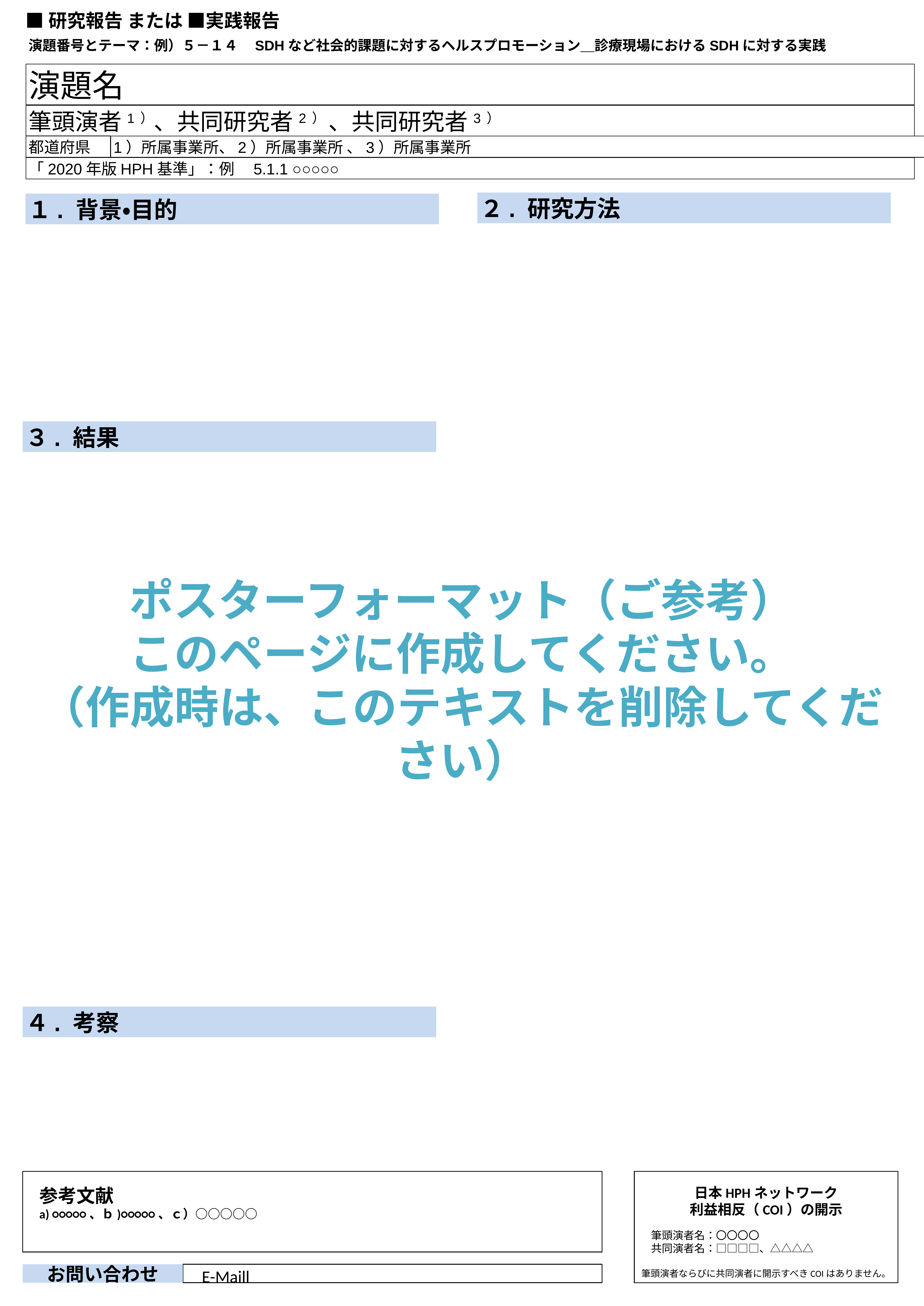

■研究報告 または ■実践報告
演題番号とテーマ：例）５－１４　SDHなど社会的課題に対するヘルスプロモーション＿診療現場におけるSDHに対する実践
演題名
筆頭演者1）、共同研究者2） 、共同研究者3）
都道府県
1）所属事業所、2）所属事業所 、3）所属事業所
「2020年版HPH基準」：例　5.1.1 ○○○○○
２. 研究方法
１. 背景・目的
３. 結果
ポスターフォーマット（ご参考）
このページに作成してください。
（作成時は、このテキストを削除してください）
４. 考察

参考文献
a) ○○○○○、ｂ)○○○○○、ｃ）○○○○○

日本HPHネットワーク
利益相反（COI）の開示

筆頭演者名：〇〇〇〇
共同演者名：□□□□、△△△△

筆頭演者ならびに共同演者に開示すべきCOIはありません。
お問い合わせ
E-Maill